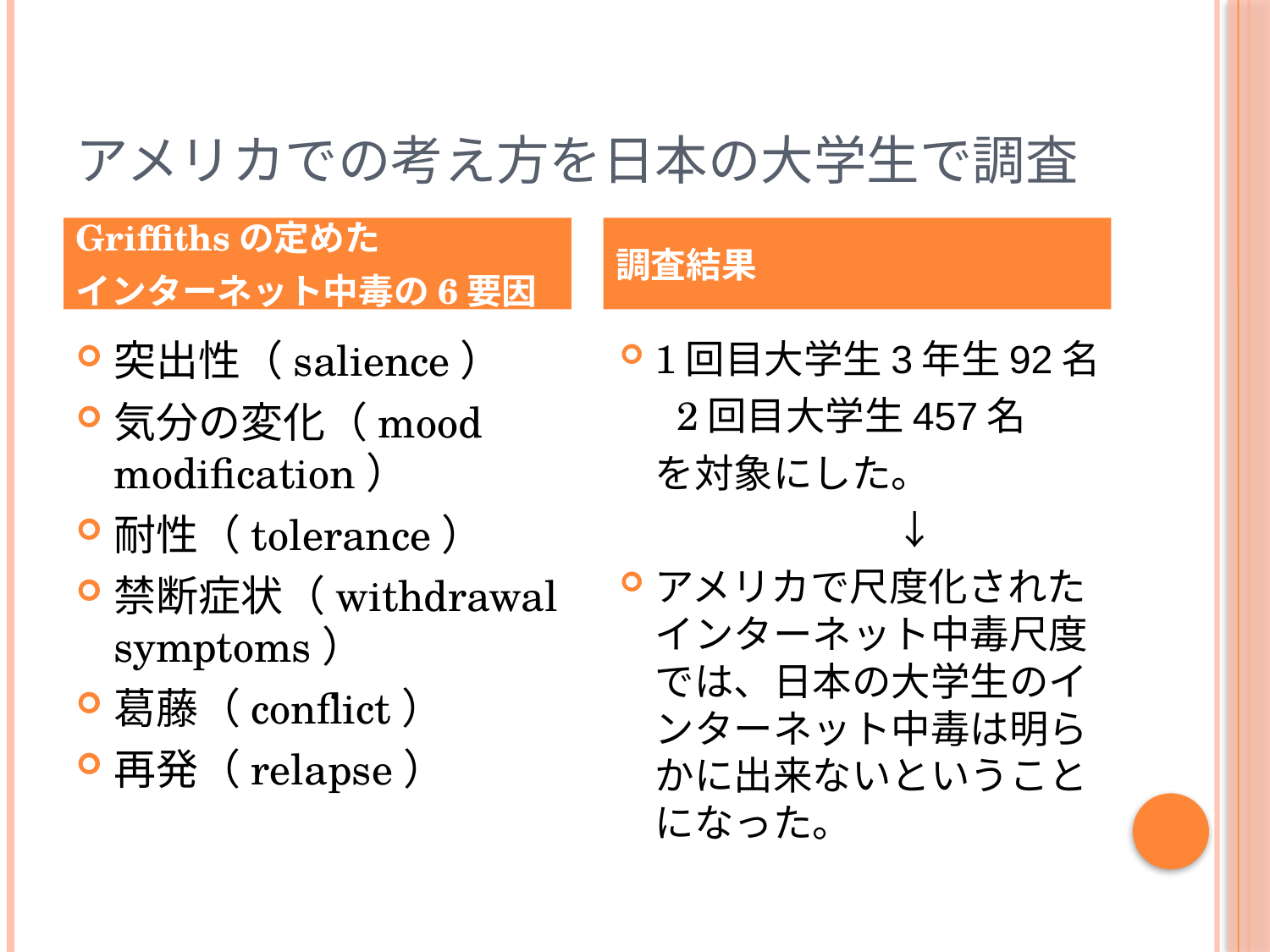

# アメリカでの考え方を日本の大学生で調査
Griffithsの定めた
インターネット中毒の6要因
調査結果
突出性（salience）
気分の変化（mood modification）
耐性（tolerance）
禁断症状（withdrawal symptoms）
葛藤（conflict）
再発（relapse）

1回目大学生3年生92名
　 2回目大学生457名
   を対象にした。
　　　　　　　↓
アメリカで尺度化されたインターネット中毒尺度では、日本の大学生のインターネット中毒は明らかに出来ないということになった。